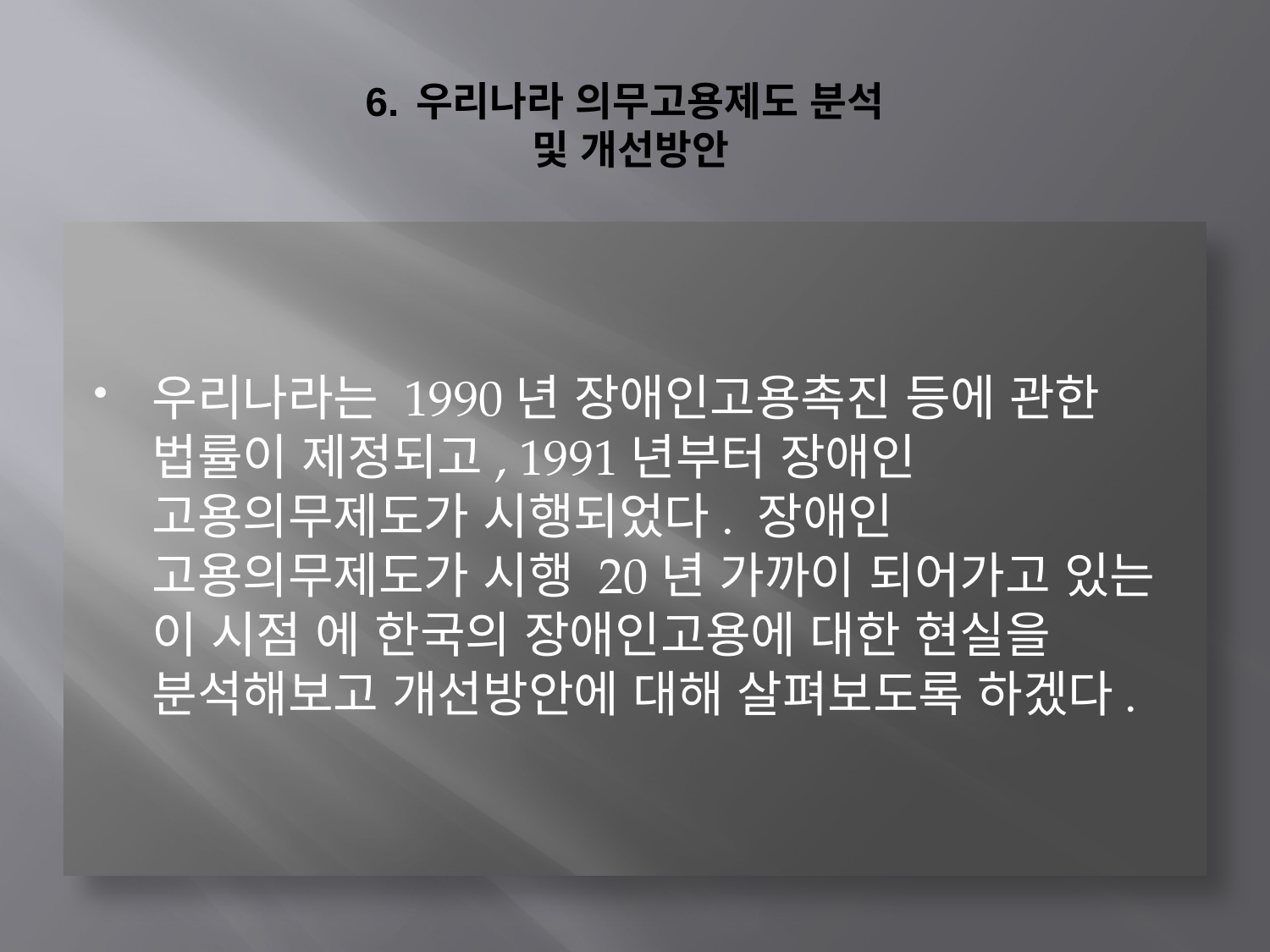

# 6. 우리나라 의무고용제도 분석 및 개선방안

우리나라는 1990년 장애인고용촉진 등에 관한 법률이 제정되고, 1991년부터 장애인 고용의무제도가 시행되었다. 장애인 고용의무제도가 시행 20년 가까이 되어가고 있는 이 시점 에 한국의 장애인고용에 대한 현실을 분석해보고 개선방안에 대해 살펴보도록 하겠다.